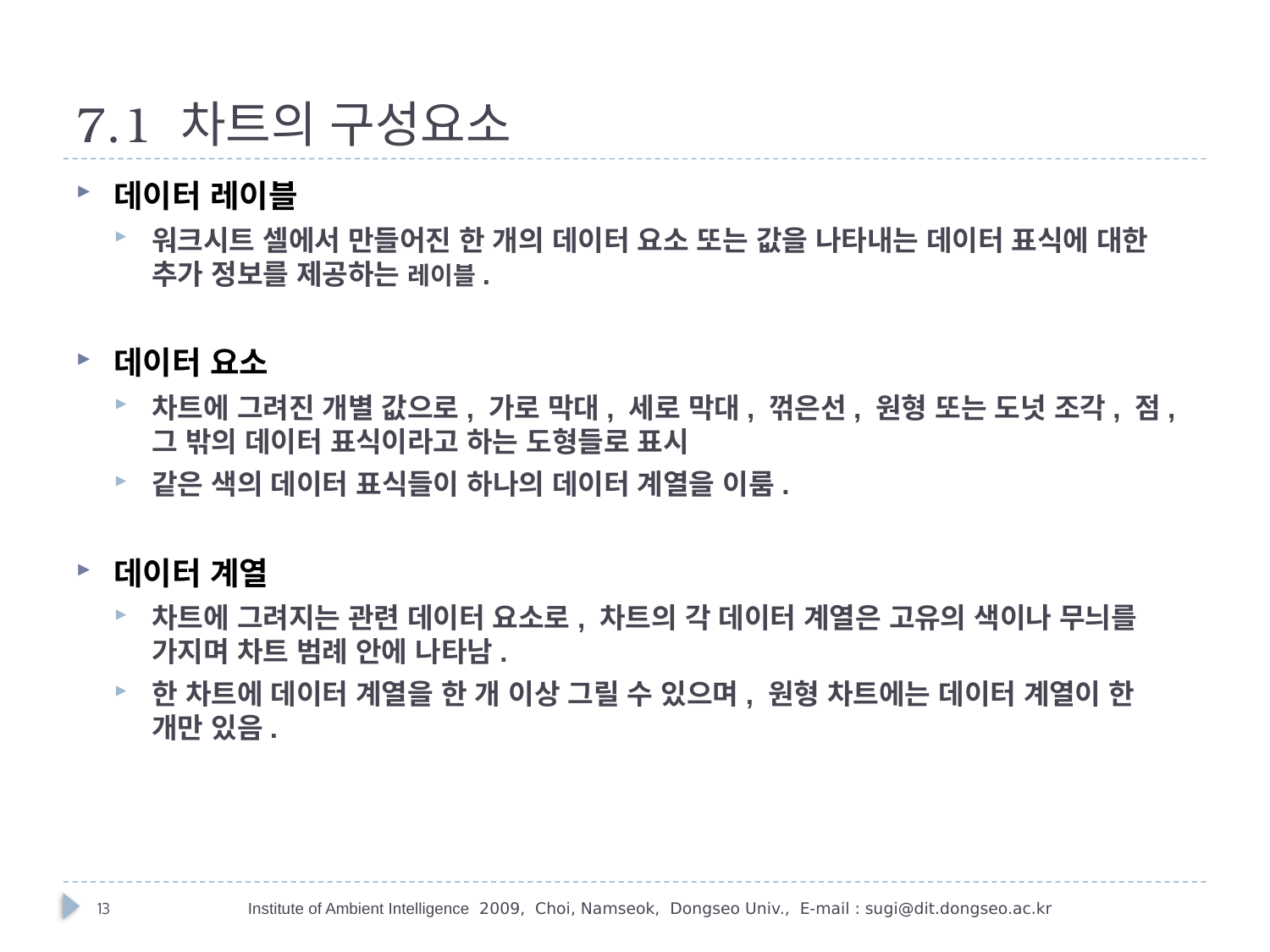

7.1 차트의 구성요소
데이터 레이블
워크시트 셀에서 만들어진 한 개의 데이터 요소 또는 값을 나타내는 데이터 표식에 대한 추가 정보를 제공하는 레이블.

데이터 요소
차트에 그려진 개별 값으로, 가로 막대, 세로 막대, 꺾은선, 원형 또는 도넛 조각, 점, 그 밖의 데이터 표식이라고 하는 도형들로 표시
같은 색의 데이터 표식들이 하나의 데이터 계열을 이룸.

데이터 계열
차트에 그려지는 관련 데이터 요소로, 차트의 각 데이터 계열은 고유의 색이나 무늬를 가지며 차트 범례 안에 나타남.
한 차트에 데이터 계열을 한 개 이상 그릴 수 있으며, 원형 차트에는 데이터 계열이 한 개만 있음.